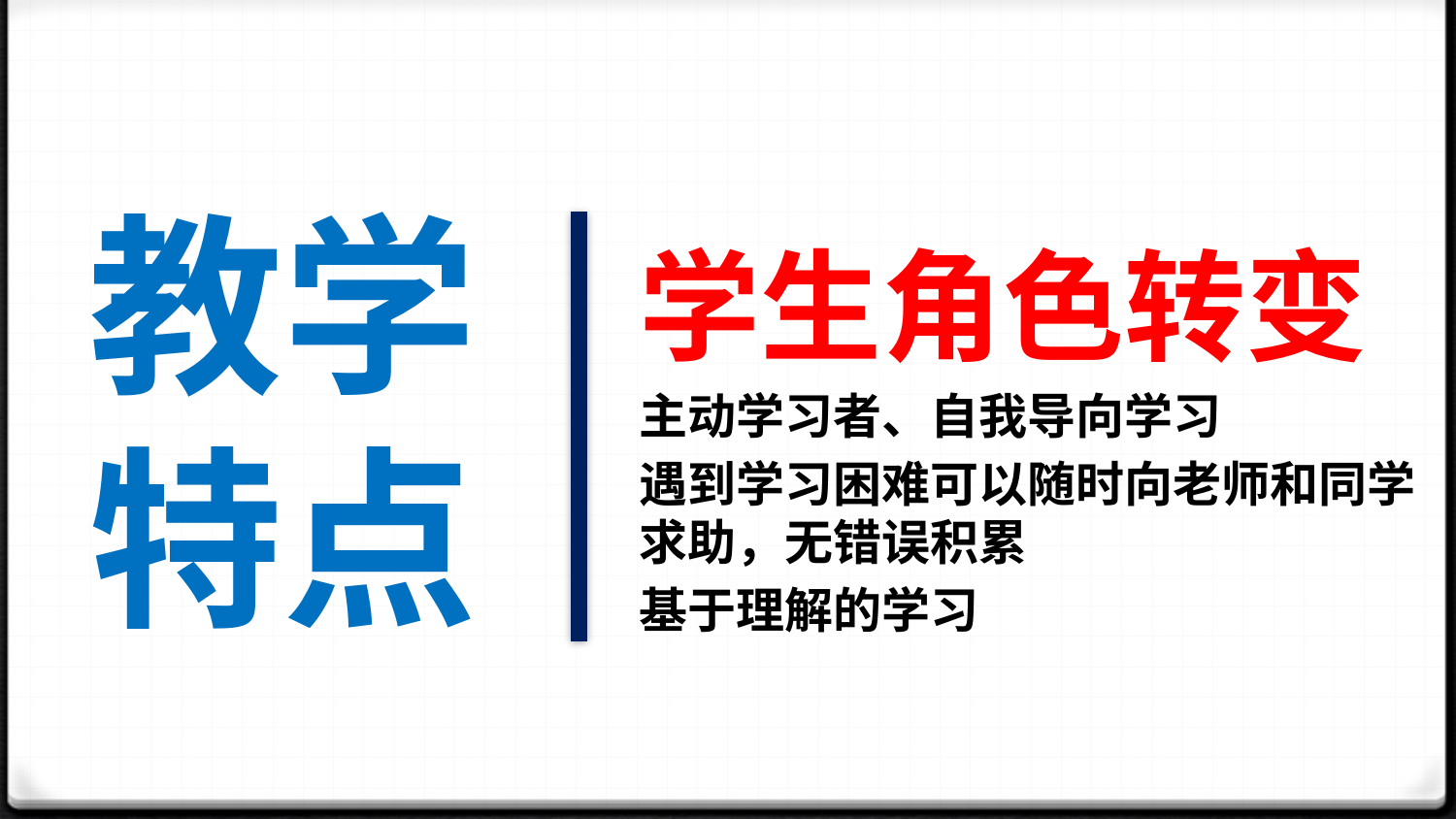

# 教学特点
学生角色转变
主动学习者、自我导向学习
遇到学习困难可以随时向老师和同学求助，无错误积累
基于理解的学习